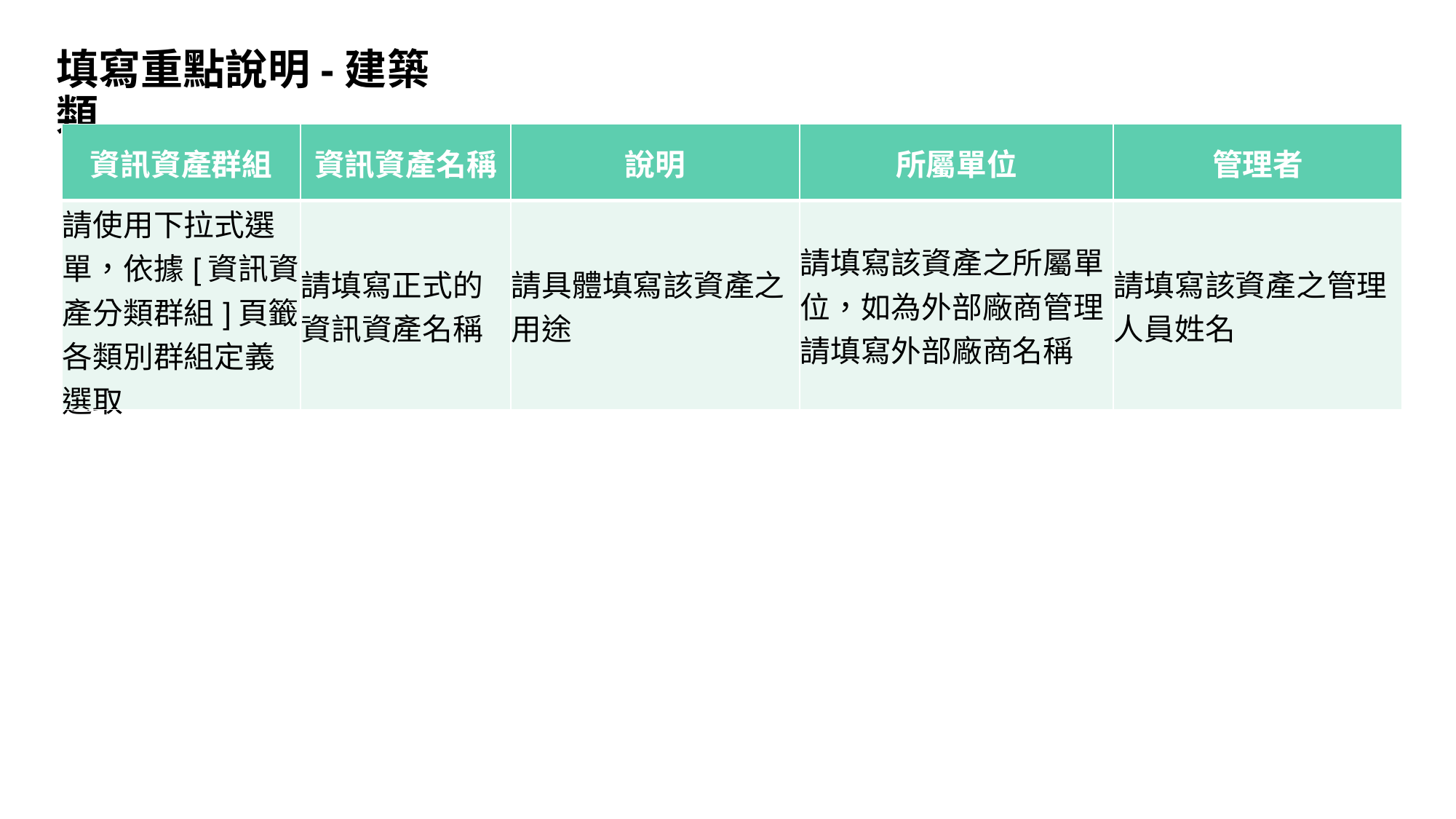

# 填寫重點說明-建築類
| 資訊資產群組 | 資訊資產名稱 | 說明 | 所屬單位 | 管理者 |
| --- | --- | --- | --- | --- |
| 請使用下拉式選單，依據[資訊資產分類群組]頁籤各類別群組定義選取 | 請填寫正式的資訊資產名稱 | 請具體填寫該資產之用途 | 請填寫該資產之所屬單位，如為外部廠商管理請填寫外部廠商名稱 | 請填寫該資產之管理人員姓名 |